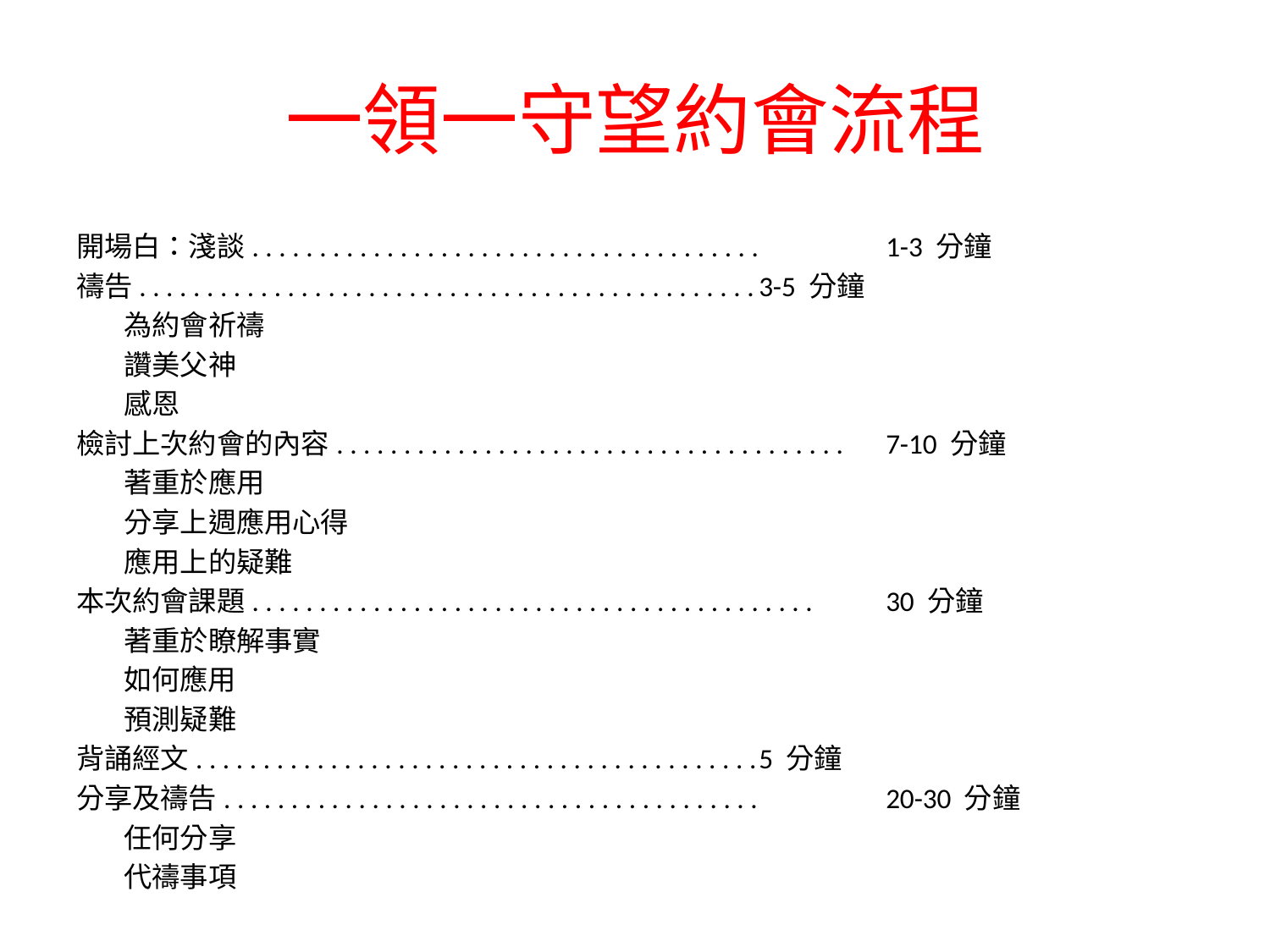

# 一領一守望約會流程
開場白：淺談. . . . . . . . . . . . . . . . . . . . . . . . . . . . . . . . . . . . . .	1-3 分鐘
禱告. . . . . . . . . . . . . . . . . . . . . . . . . . . . . . . . . . . . . . . . . . . . . .	3-5 分鐘
	為約會祈禱
	讚美父神
	感恩
檢討上次約會的內容. . . . . . . . . . . . . . . . . . . . . . . . . . . . . . . . . . . . . .	7-10 分鐘
	著重於應用
	分享上週應用心得
	應用上的疑難
本次約會課題. . . . . . . . . . . . . . . . . . . . . . . . . . . . . . . . . . . . . . . . . .	30 分鐘
	著重於瞭解事實
	如何應用
	預測疑難
背誦經文. . . . . . . . . . . . . . . . . . . . . . . . . . . . . . . . . . . . . . . . . .	5 分鐘
分享及禱告. . . . . . . . . . . . . . . . . . . . . . . . . . . . . . . . . . . . . . . .	20-30 分鐘
	任何分享
	代禱事項